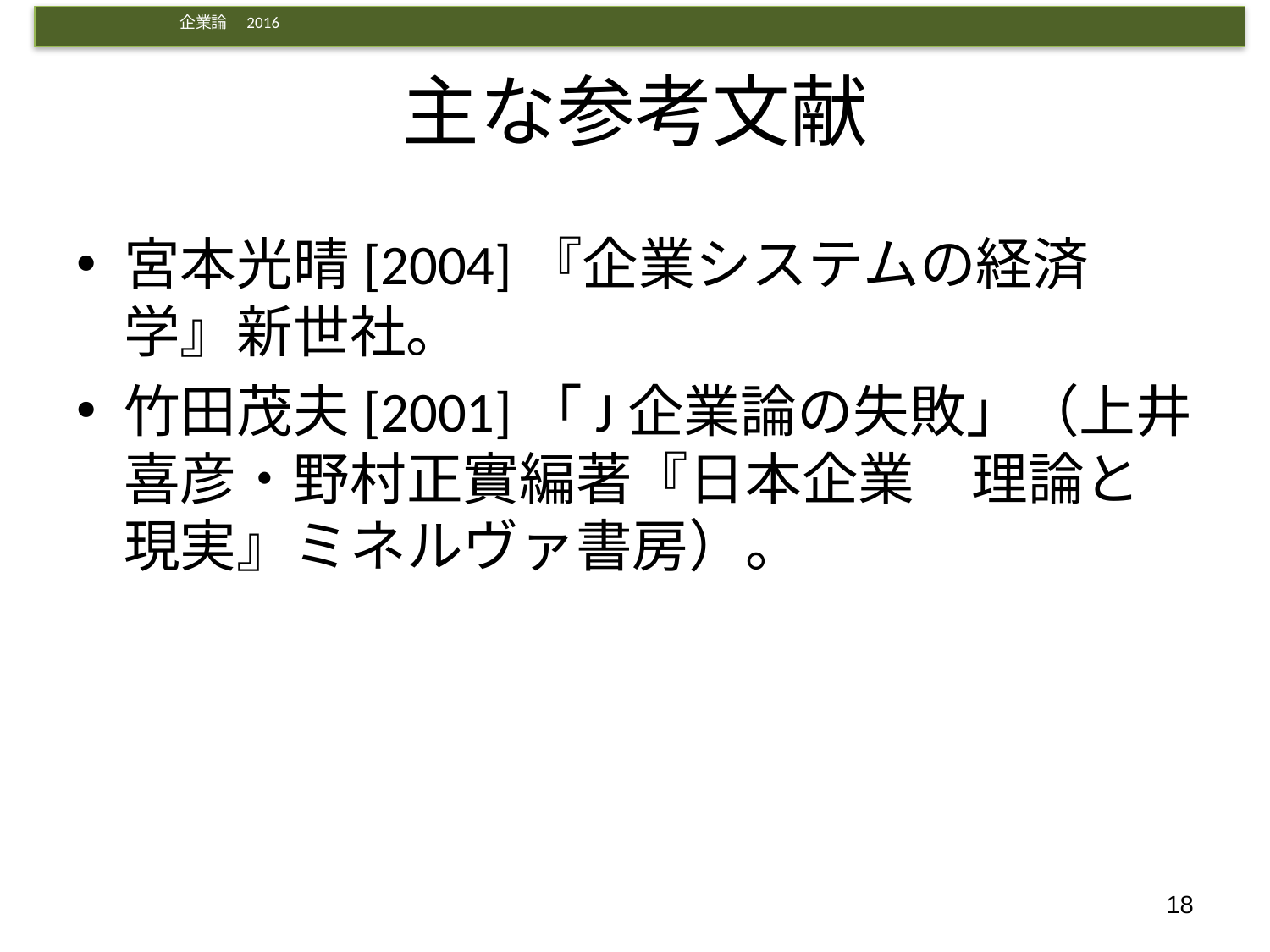

# 主な参考文献
宮本光晴[2004]『企業システムの経済学』新世社。
竹田茂夫[2001]「J企業論の失敗」（上井喜彦・野村正實編著『日本企業　理論と現実』ミネルヴァ書房）。
18